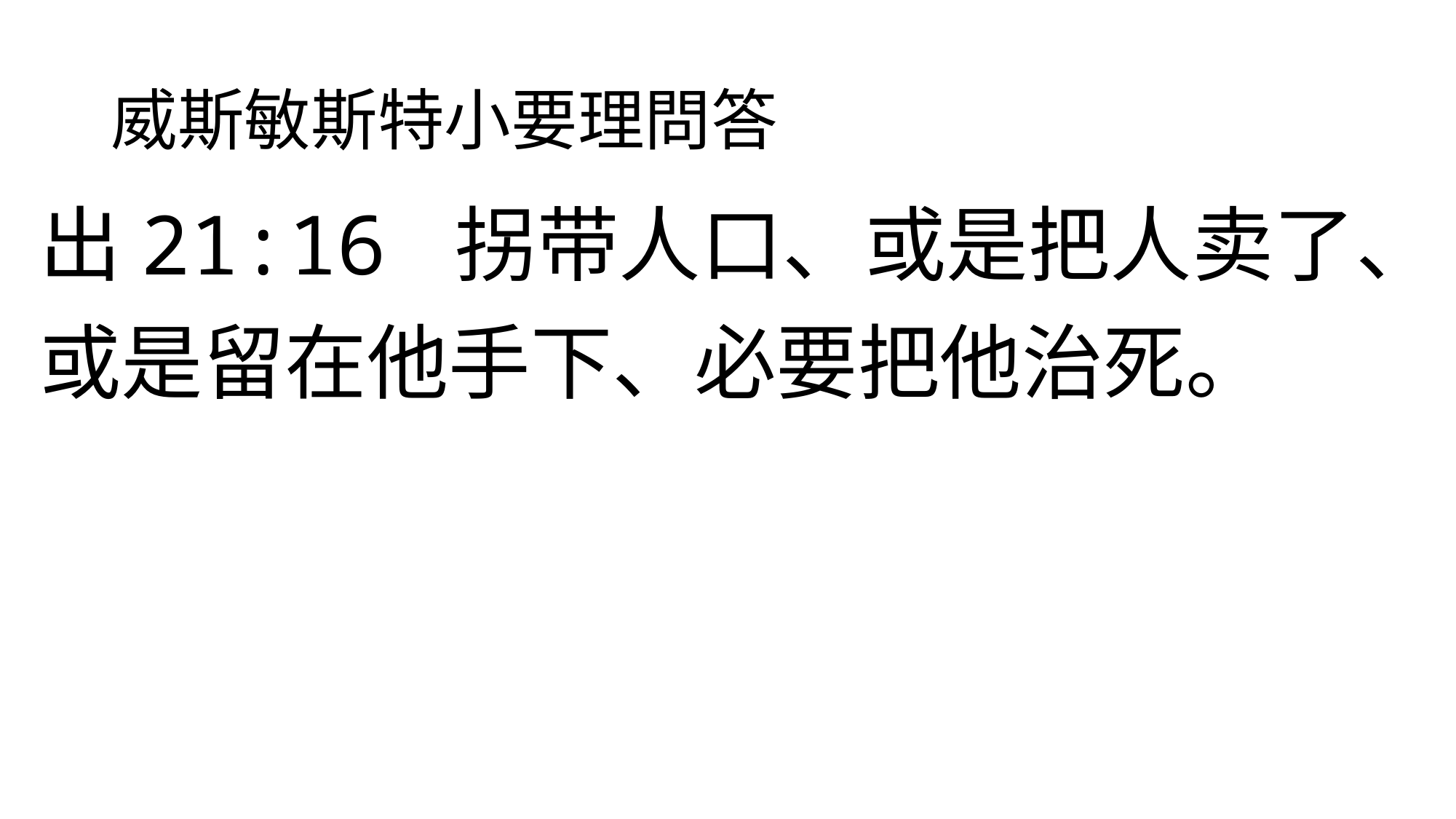

# 威斯敏斯特小要理問答
出21:16 拐带人口、或是把人卖了、或是留在他手下、必要把他治死。